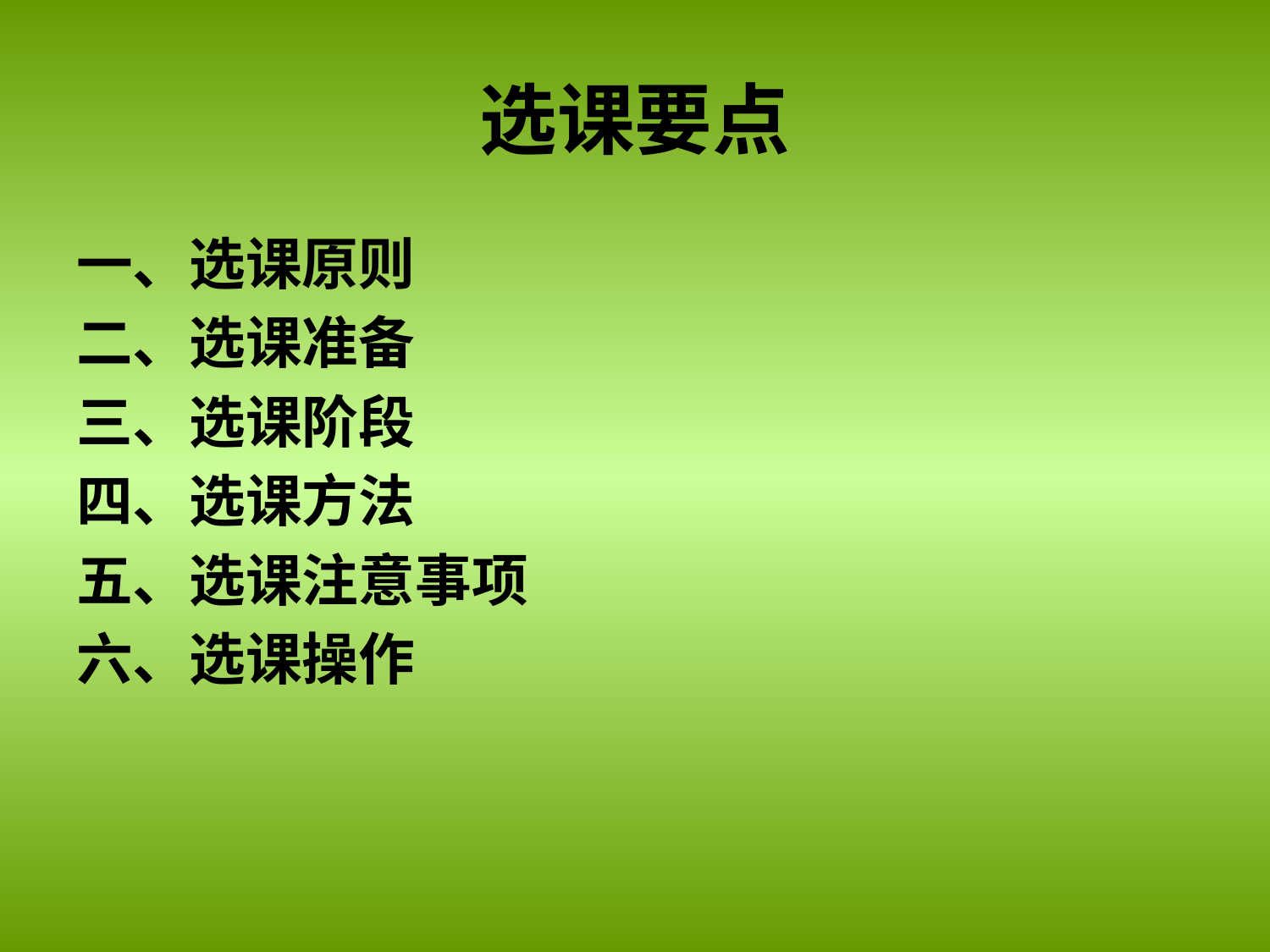

# 选课要点
一、选课原则
二、选课准备
三、选课阶段
四、选课方法
五、选课注意事项
六、选课操作